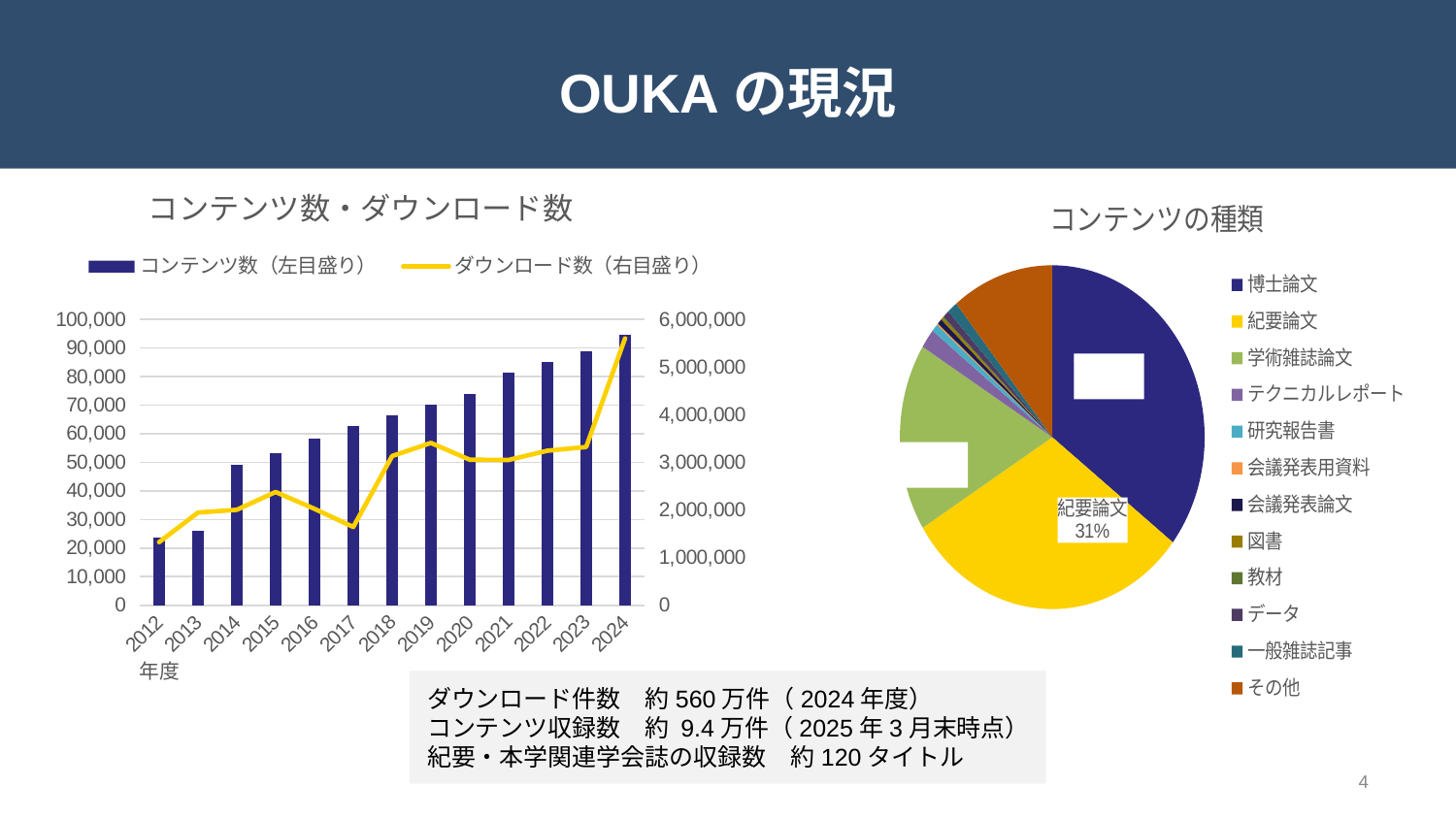

# OUKAの現況

### Chart: コンテンツの種類

| Category | コンテンツ数 |
|---|---|
| 博士論文 | 33280.0 |
| 紀要論文 | 28781.0 |
| 学術雑誌論文 | 16558.0 |
| テクニカルレポート | 1701.0 |
| 研究報告書 | 672.0 |
| 会議発表用資料 | 142.0 |
| 会議発表論文 | 478.0 |
| 図書 | 244.0 |
| 教材 | 96.0 |
| データ | 651.0 |
| 一般雑誌記事 | 1024.0 |
| その他 | 10174.0 |

### Chart: コンテンツ数・ダウンロード数

| Category | コンテンツ数（左目盛り） | ダウンロード数（右目盛り） |
|---|---|---|
| 2012 | 23527.0 | 1322952.0 |
| 2013 | 26053.0 | 1944074.0 |
| 2014 | 49234.0 | 2001072.0 |
| 2015 | 53224.0 | 2375333.0 |
| 2016 | 58117.0 | 2022000.0 |
| 2017 | 62804.0 | 1640744.0 |
| 2018 | 66327.0 | 3128188.0 |
| 2019 | 70027.0 | 3403357.0 |
| 2020 | 73707.0 | 3051850.0 |
| 2021 | 81300.0 | 3046671.0 |
| 2022 | 85026.0 | 3240883.0 |
| 2023 | 88775.0 | 3318402.0 |
| 2024 | 94618.0 | 5596712.0 |
ダウンロード件数　約560万件（2024年度）
コンテンツ収録数　約 9.4万件（2025年3月末時点）
紀要・本学関連学会誌の収録数　約120タイトル
4